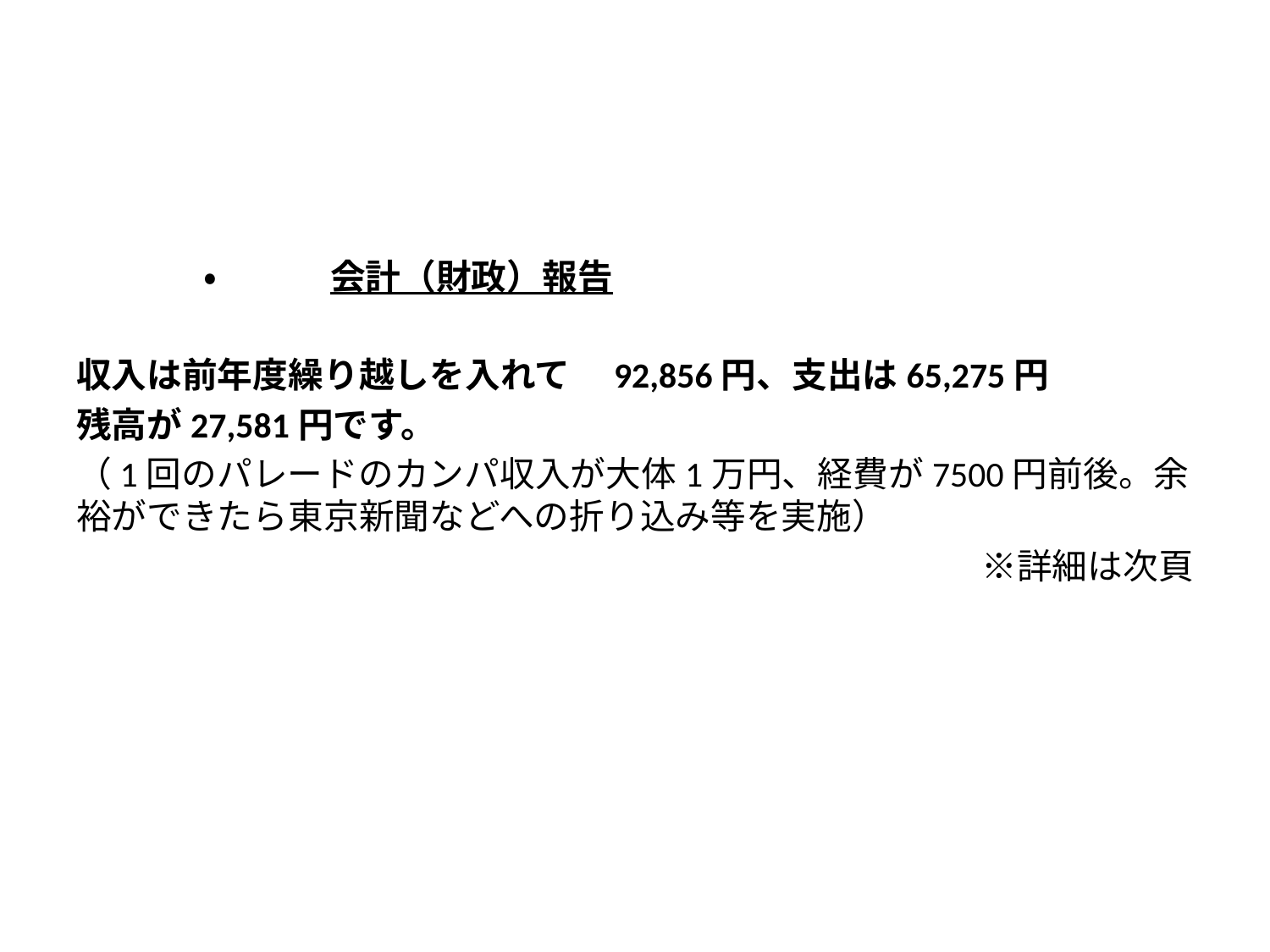

•	会計（財政）報告

収入は前年度繰り越しを入れて　92,856円、支出は65,275円
残高が27,581円です。
（1回のパレードのカンパ収入が大体1万円、経費が7500円前後。余裕ができたら東京新聞などへの折り込み等を実施）
　　　　　　※詳細は次頁